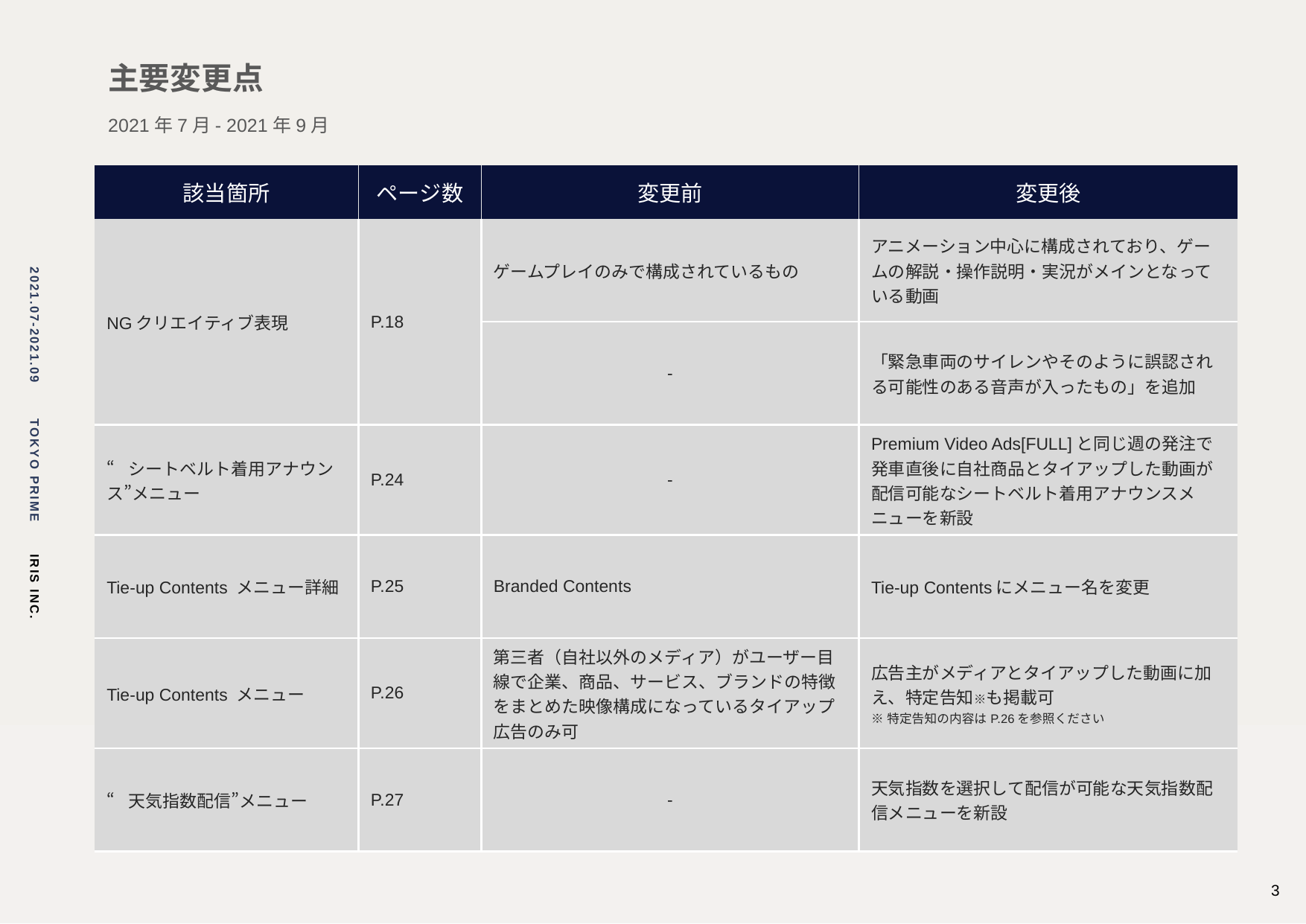

主要変更点
2021年7月- 2021年9月
| 該当箇所 | ページ数 | 変更前 | 変更後 |
| --- | --- | --- | --- |
| NGクリエイティブ表現 | P.18 | ゲームプレイのみで構成されているもの | アニメーション中心に構成されており、ゲームの解説・操作説明・実況がメインとなっている動画 |
| NGクリエイティブ表現 | P.18 | - | 「緊急車両のサイレンやそのように誤認される可能性のある音声が入ったもの」を追加 |
| “シートベルト着用アナウンス”メニュー | P.24 | - | Premium Video Ads[FULL]と同じ週の発注で発車直後に自社商品とタイアップした動画が配信可能なシートベルト着用アナウンスメニューを新設 |
| Tie-up Contents メニュー詳細 | P.25 | Branded Contents | Tie-up Contentsにメニュー名を変更 |
| Tie-up Contents メニュー | P.26 | 第三者（自社以外のメディア）がユーザー目線で企業、商品、サービス、ブランドの特徴をまとめた映像構成になっているタイアップ広告のみ可 | 広告主がメディアとタイアップした動画に加え、特定告知※も掲載可 ※特定告知の内容はP.26を参照ください |
| “天気指数配信”メニュー | P.27 | - | 天気指数を選択して配信が可能な天気指数配信メニューを新設 |